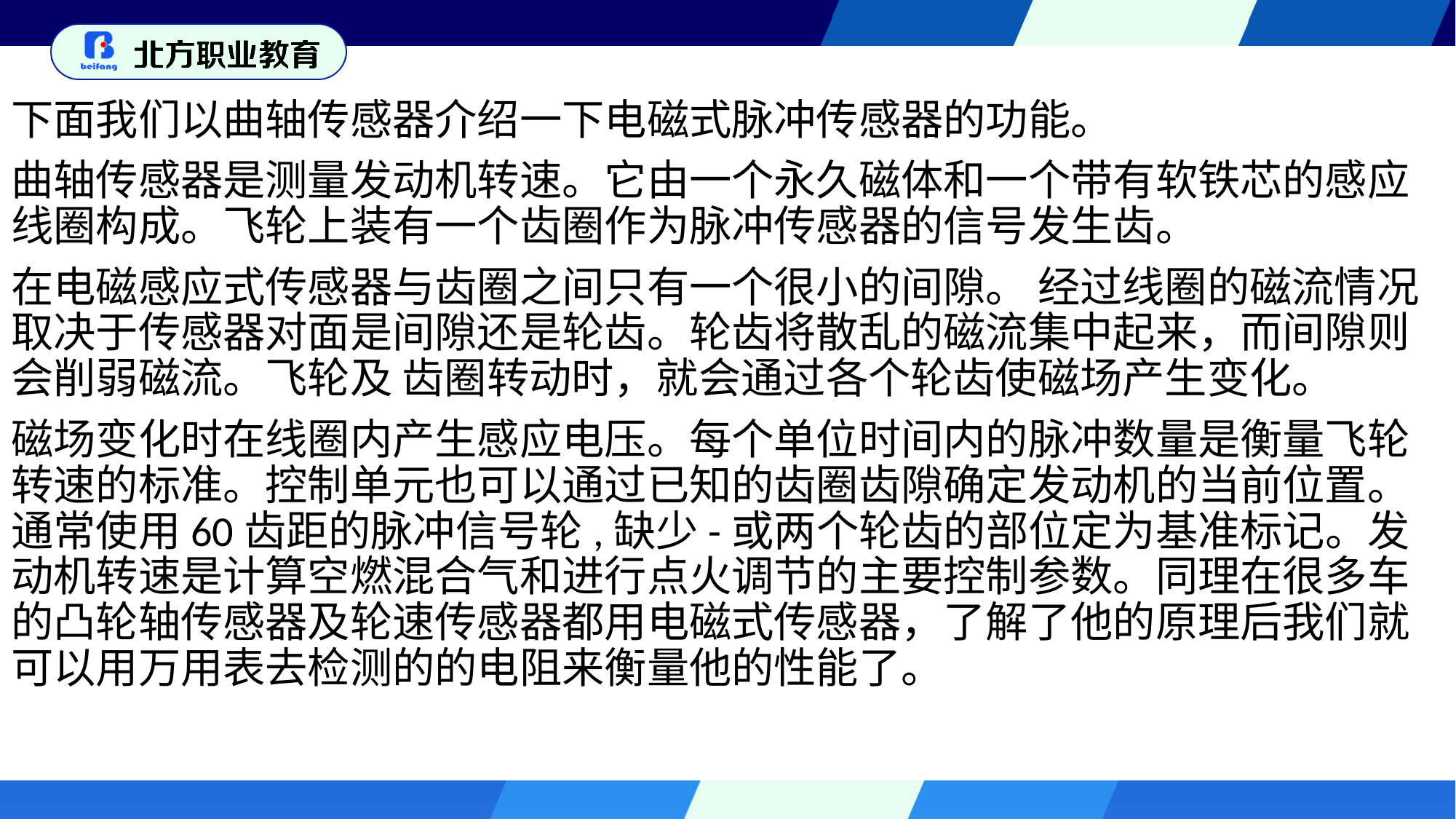

下面我们以曲轴传感器介绍一下电磁式脉冲传感器的功能。
曲轴传感器是测量发动机转速。它由一个永久磁体和一个带有软铁芯的感应线圈构成。飞轮上装有一个齿圈作为脉冲传感器的信号发生齿。
在电磁感应式传感器与齿圈之间只有一个很小的间隙。 经过线圈的磁流情况取决于传感器对面是间隙还是轮齿。轮齿将散乱的磁流集中起来，而间隙则会削弱磁流。飞轮及 齿圈转动时，就会通过各个轮齿使磁场产生变化。
磁场变化时在线圈内产生感应电压。每个单位时间内的脉冲数量是衡量飞轮转速的标准。控制单元也可以通过已知的齿圈齿隙确定发动机的当前位置。通常使用60齿距的脉冲信号轮,缺少-或两个轮齿的部位定为基准标记。发动机转速是计算空燃混合气和进行点火调节的主要控制参数。同理在很多车的凸轮轴传感器及轮速传感器都用电磁式传感器，了解了他的原理后我们就可以用万用表去检测的的电阻来衡量他的性能了。